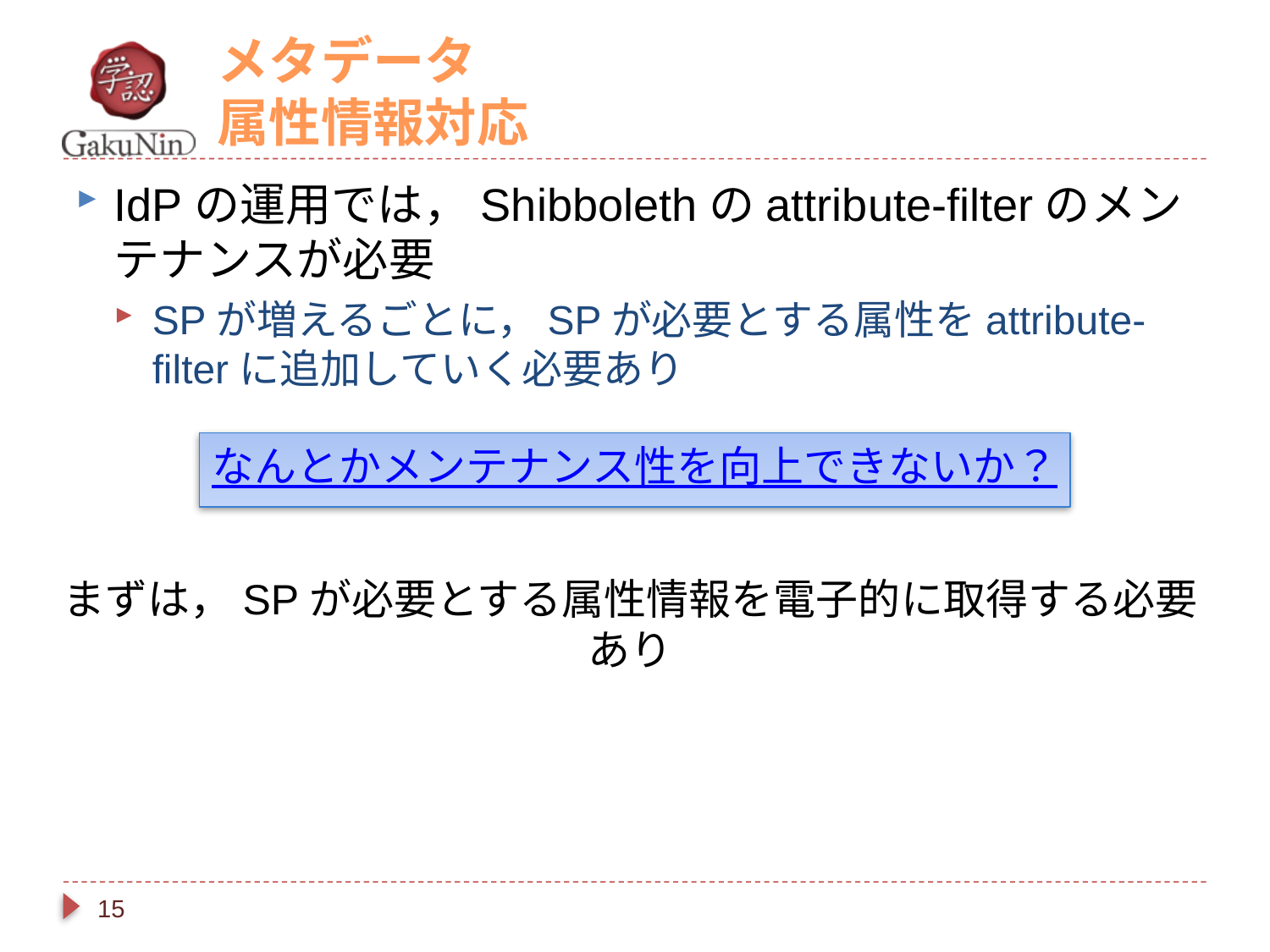

# メタデータ 属性情報対応
IdPの運用では，Shibbolethのattribute-filterのメンテナンスが必要
SPが増えるごとに，SPが必要とする属性をattribute-filterに追加していく必要あり

なんとかメンテナンス性を向上できないか？
まずは，SPが必要とする属性情報を電子的に取得する必要あり
15